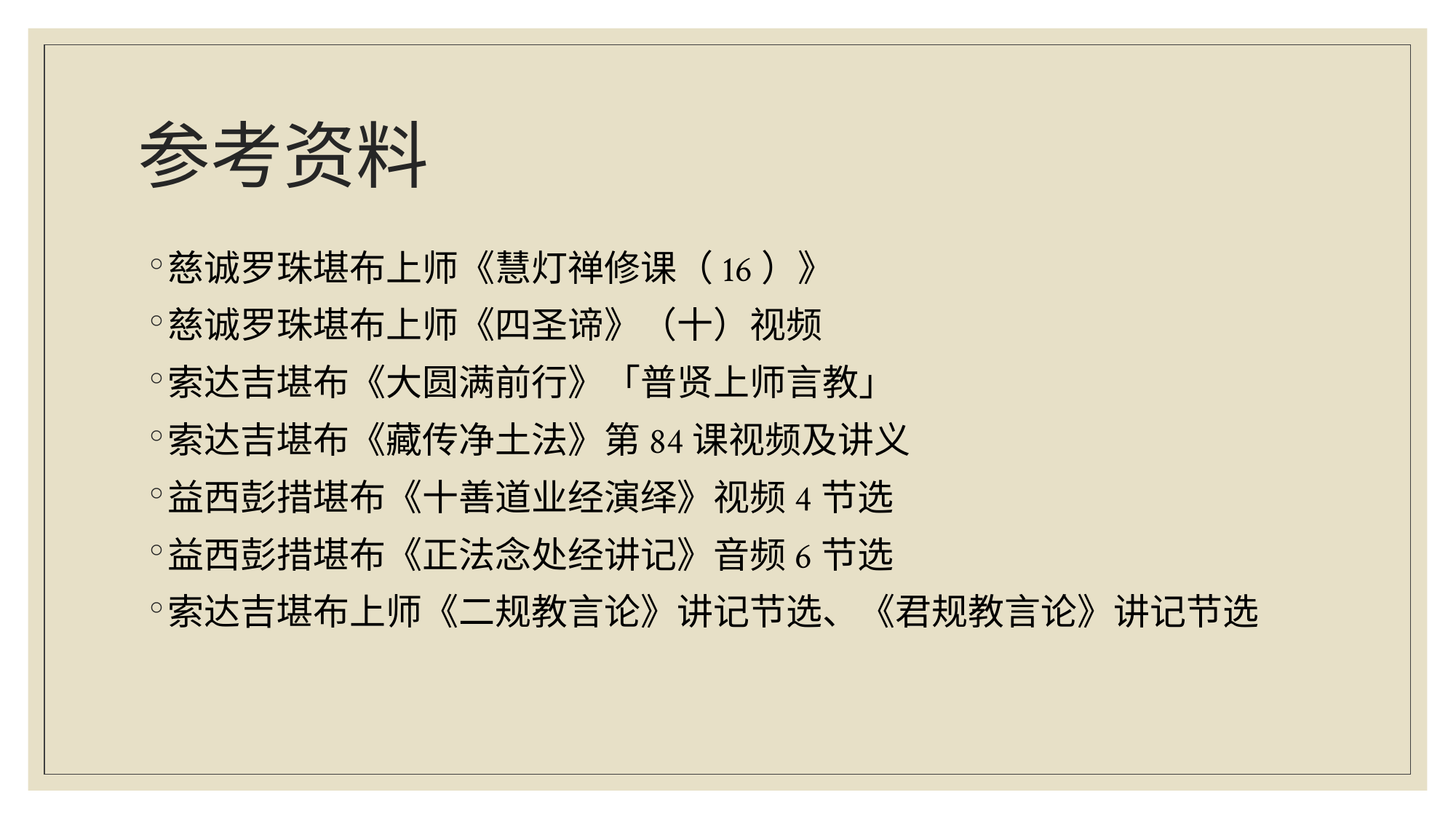

# 参考资料
慈诚罗珠堪布上师《慧灯禅修课（16）》
慈诚罗珠堪布上师《四圣谛》（十）视频
索达吉堪布《大圆满前行》「普贤上师言教」
索达吉堪布《藏传净土法》第84课视频及讲义
益西彭措堪布《十善道业经演绎》视频4节选
益西彭措堪布《正法念处经讲记》音频6节选
索达吉堪布上师《二规教言论》讲记节选、《君规教言论》讲记节选